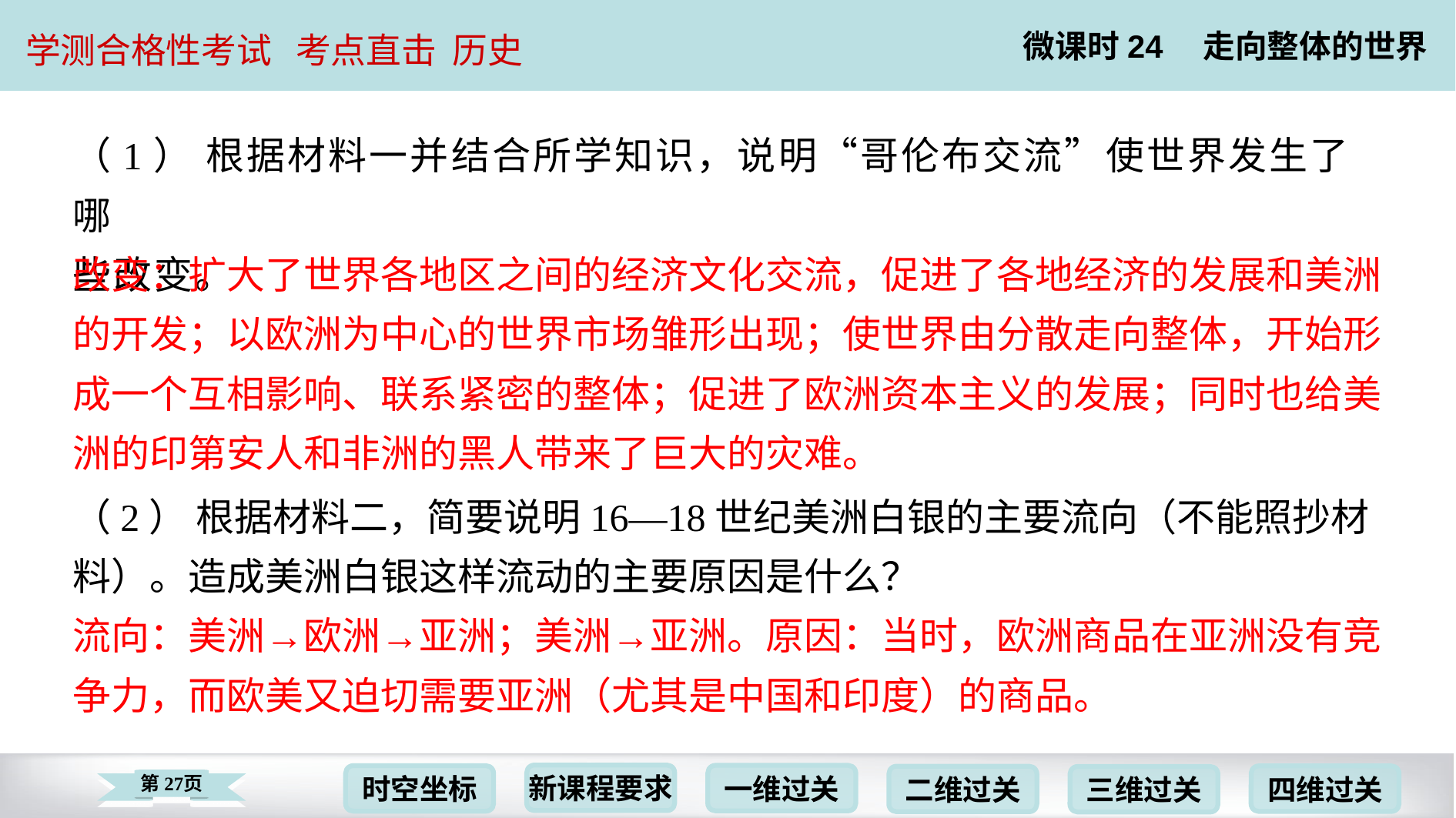

（1） 根据材料一并结合所学知识，说明“哥伦布交流”使世界发生了哪
些改变。
改变：扩大了世界各地区之间的经济文化交流，促进了各地经济的发展和美洲
的开发；以欧洲为中心的世界市场雏形出现；使世界由分散走向整体，开始形
成一个互相影响、联系紧密的整体；促进了欧洲资本主义的发展；同时也给美
洲的印第安人和非洲的黑人带来了巨大的灾难。
（2） 根据材料二，简要说明16—18世纪美洲白银的主要流向（不能照抄材
料）。造成美洲白银这样流动的主要原因是什么？
流向：美洲→欧洲→亚洲；美洲→亚洲。原因：当时，欧洲商品在亚洲没有竞
争力，而欧美又迫切需要亚洲（尤其是中国和印度）的商品。